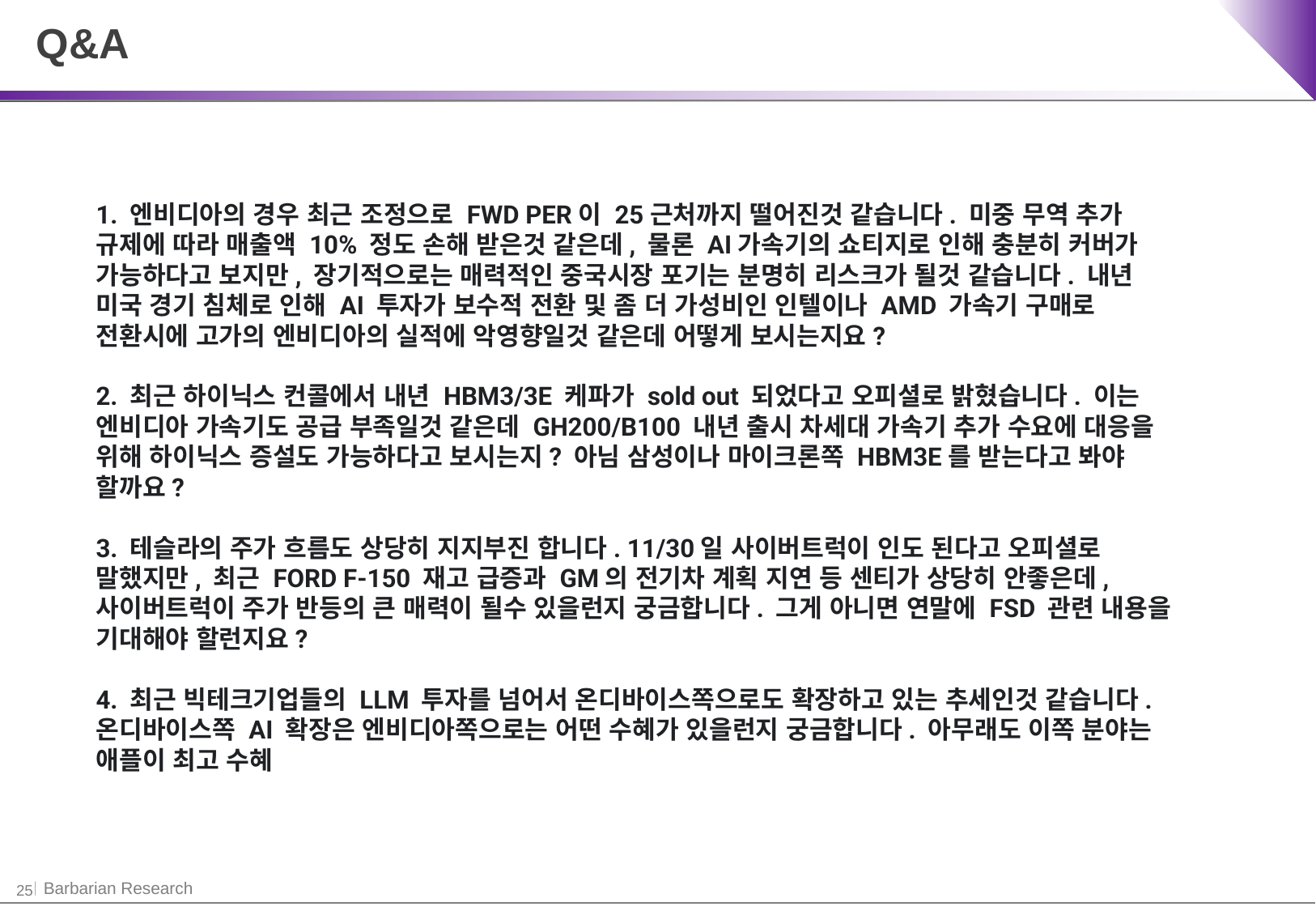

Q&A
1. 엔비디아의 경우 최근 조정으로 FWD PER이 25근처까지 떨어진것 같습니다. 미중 무역 추가 규제에 따라 매출액 10% 정도 손해 받은것 같은데, 물론 AI가속기의 쇼티지로 인해 충분히 커버가 가능하다고 보지만, 장기적으로는 매력적인 중국시장 포기는 분명히 리스크가 될것 같습니다. 내년 미국 경기 침체로 인해 AI 투자가 보수적 전환 및 좀 더 가성비인 인텔이나 AMD 가속기 구매로 전환시에 고가의 엔비디아의 실적에 악영향일것 같은데 어떻게 보시는지요?
2. 최근 하이닉스 컨콜에서 내년 HBM3/3E 케파가 sold out 되었다고 오피셜로 밝혔습니다. 이는 엔비디아 가속기도 공급 부족일것 같은데 GH200/B100 내년 출시 차세대 가속기 추가 수요에 대응을 위해 하이닉스 증설도 가능하다고 보시는지? 아님 삼성이나 마이크론쪽 HBM3E를 받는다고 봐야 할까요?
3. 테슬라의 주가 흐름도 상당히 지지부진 합니다. 11/30일 사이버트럭이 인도 된다고 오피셜로 말했지만, 최근 FORD F-150 재고 급증과 GM의 전기차 계획 지연 등 센티가 상당히 안좋은데, 사이버트럭이 주가 반등의 큰 매력이 될수 있을런지 궁금합니다. 그게 아니면 연말에 FSD 관련 내용을 기대해야 할런지요?
4. 최근 빅테크기업들의 LLM 투자를 넘어서 온디바이스쪽으로도 확장하고 있는 추세인것 같습니다. 온디바이스쪽 AI 확장은 엔비디아쪽으로는 어떤 수혜가 있을런지 궁금합니다. 아무래도 이쪽 분야는 애플이 최고 수혜